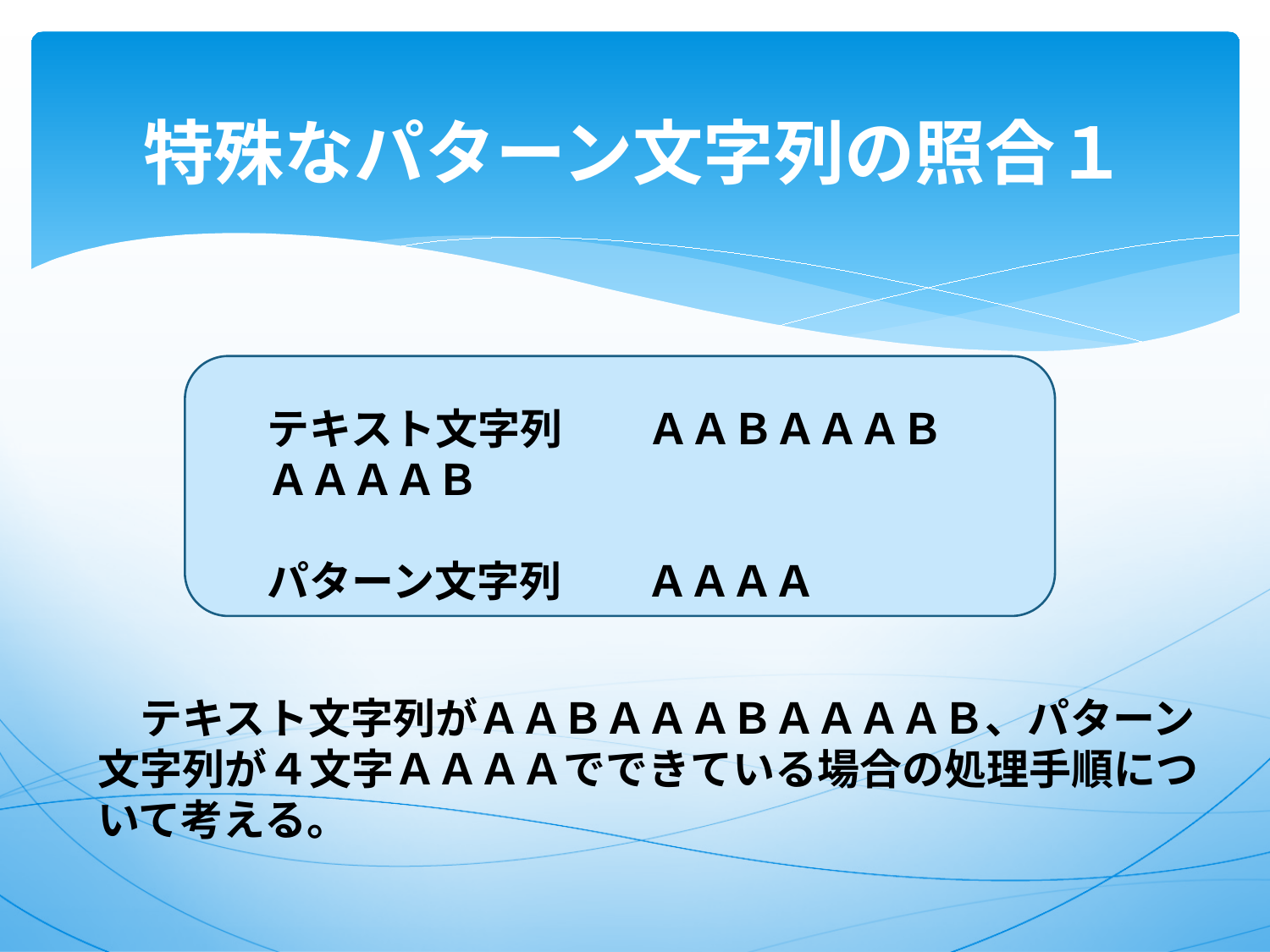

# 特殊なパターン文字列の照合１

テキスト文字列　　ＡＡＢＡＡＡＢＡＡＡＡＢ

パターン文字列　　ＡＡＡＡ
　テキスト文字列がＡＡＢＡＡＡＢＡＡＡＡＢ、パターン文字列が４文字ＡＡＡＡでできている場合の処理手順について考える。